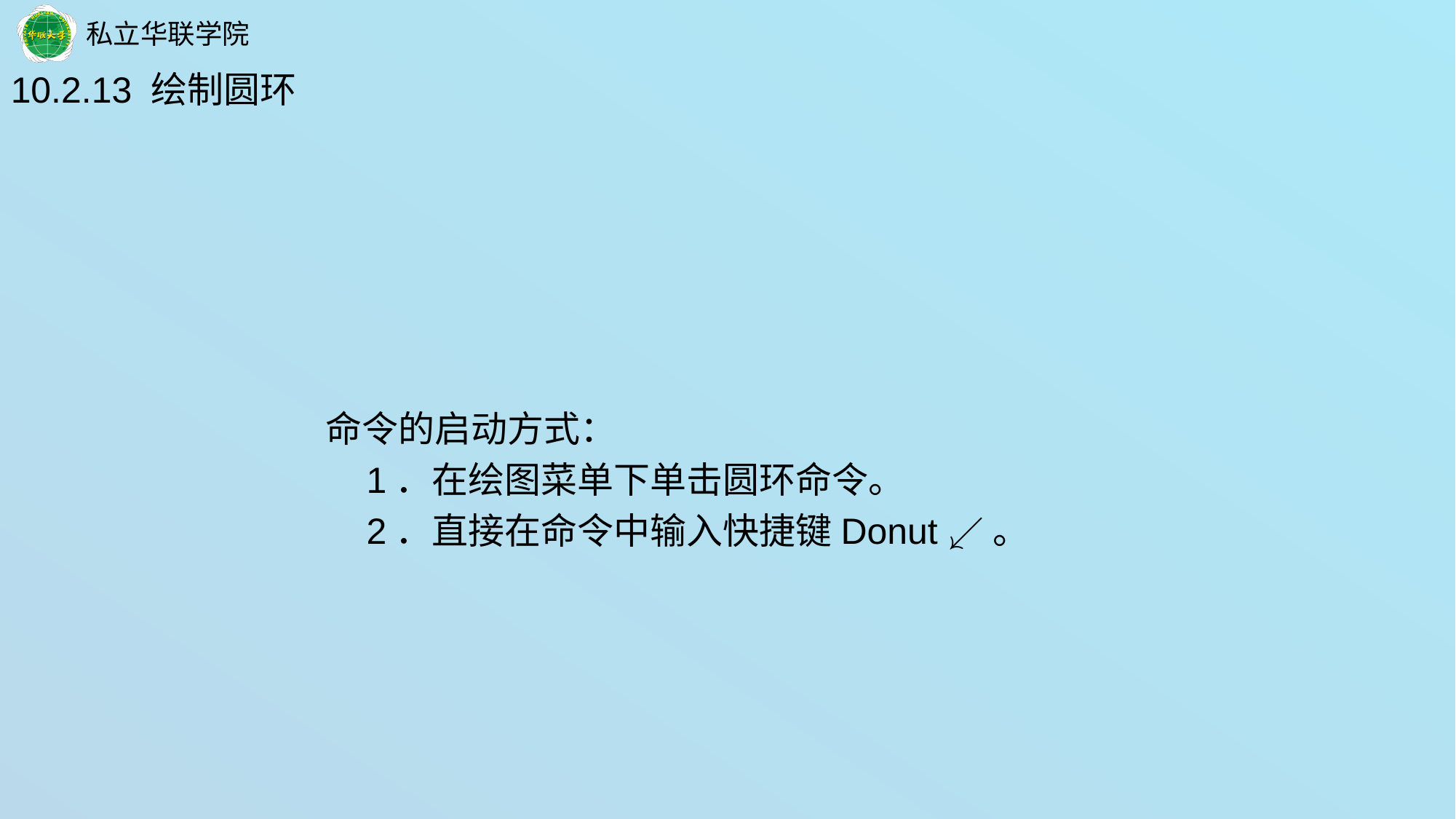

10.2.13 绘制圆环
命令的启动方式：
    1．在绘图菜单下单击圆环命令。
    2．直接在命令中输入快捷键Donut ↙。